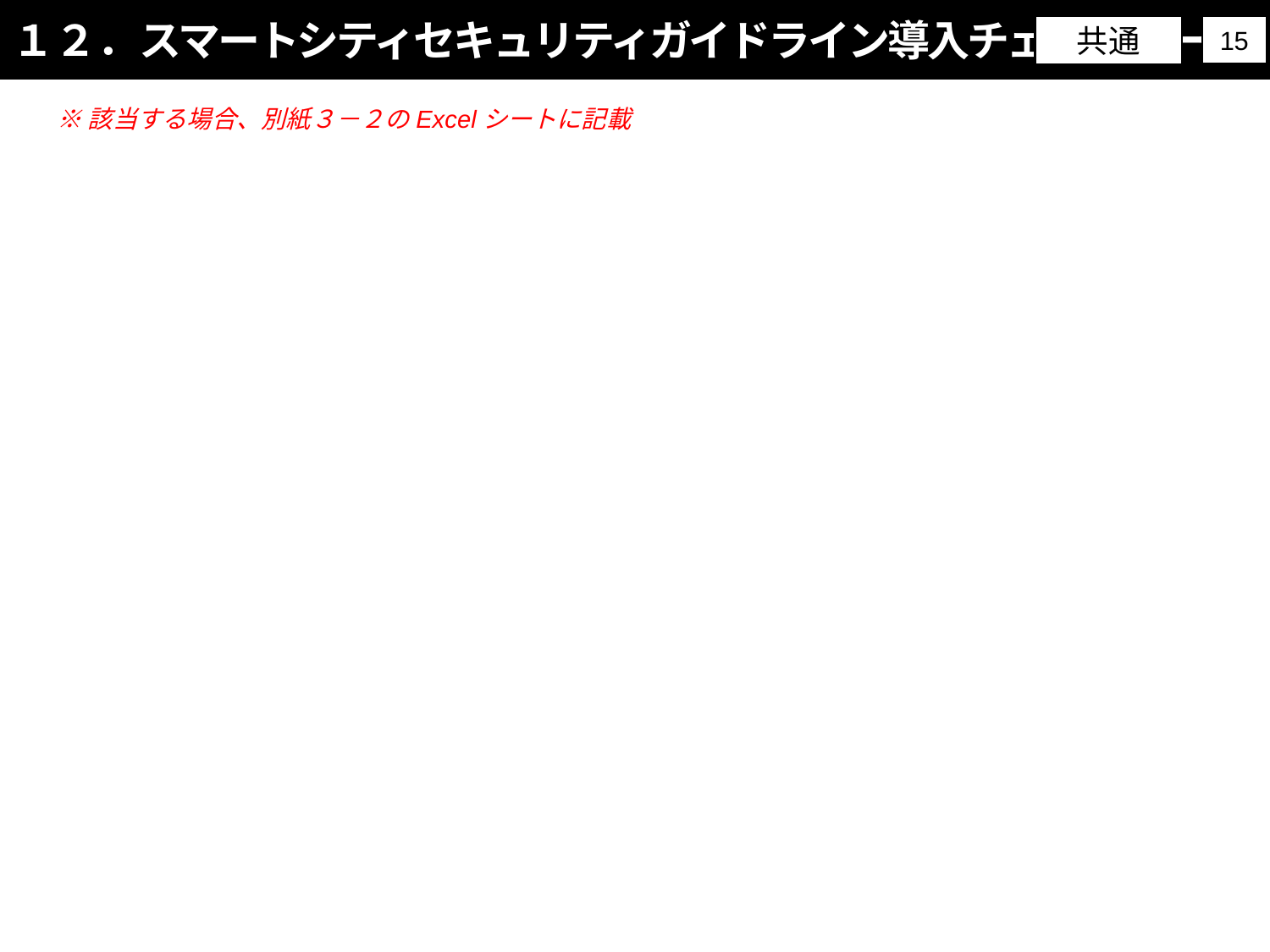

１２．スマートシティセキュリティガイドライン導入チェックシート
共通
15
※該当する場合、別紙３－２のExcelシートに記載